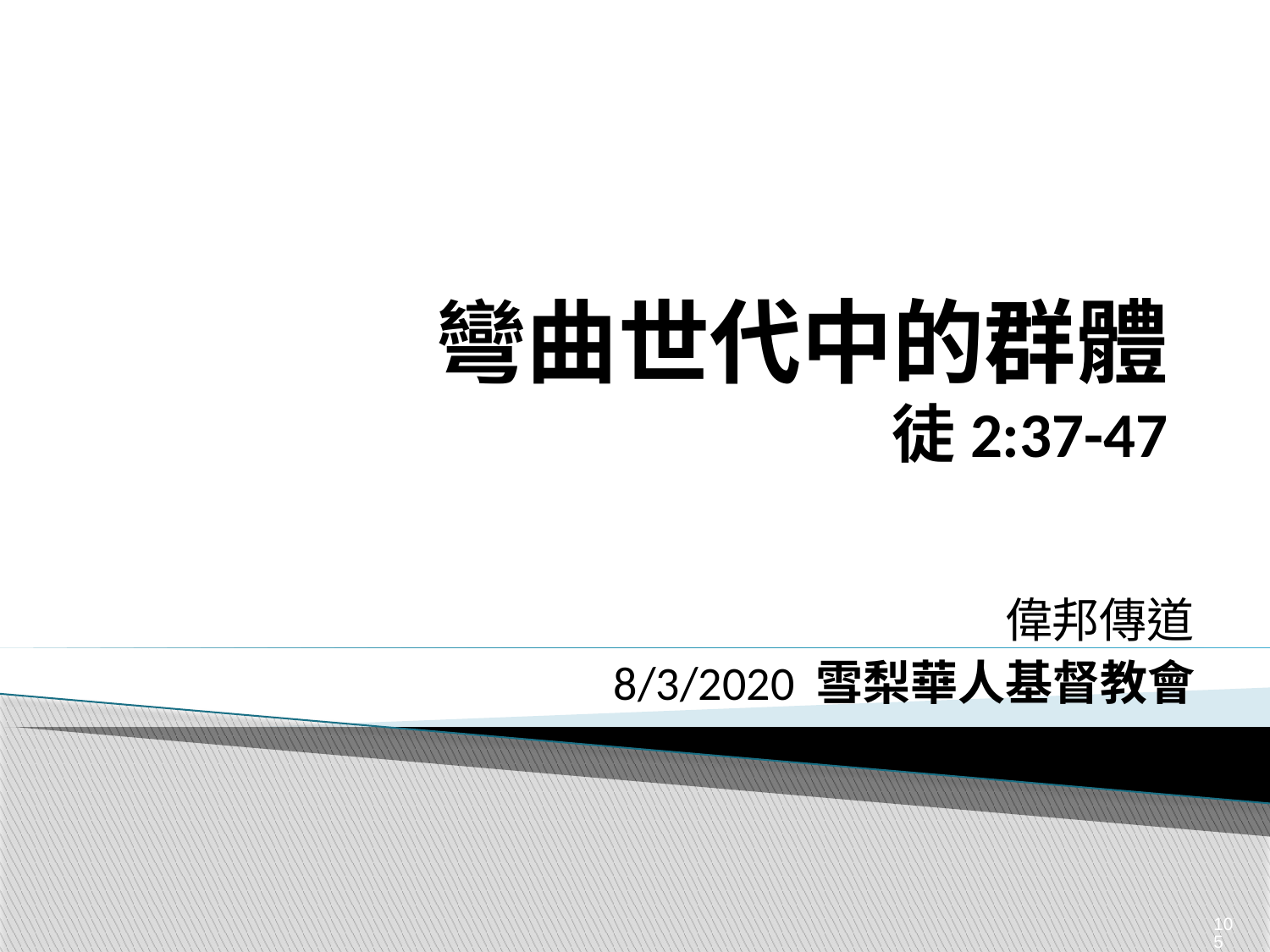

# 彎曲世代中的群體 徒2:37-47

偉邦傳道
8/3/2020 雪梨華人基督教會
105